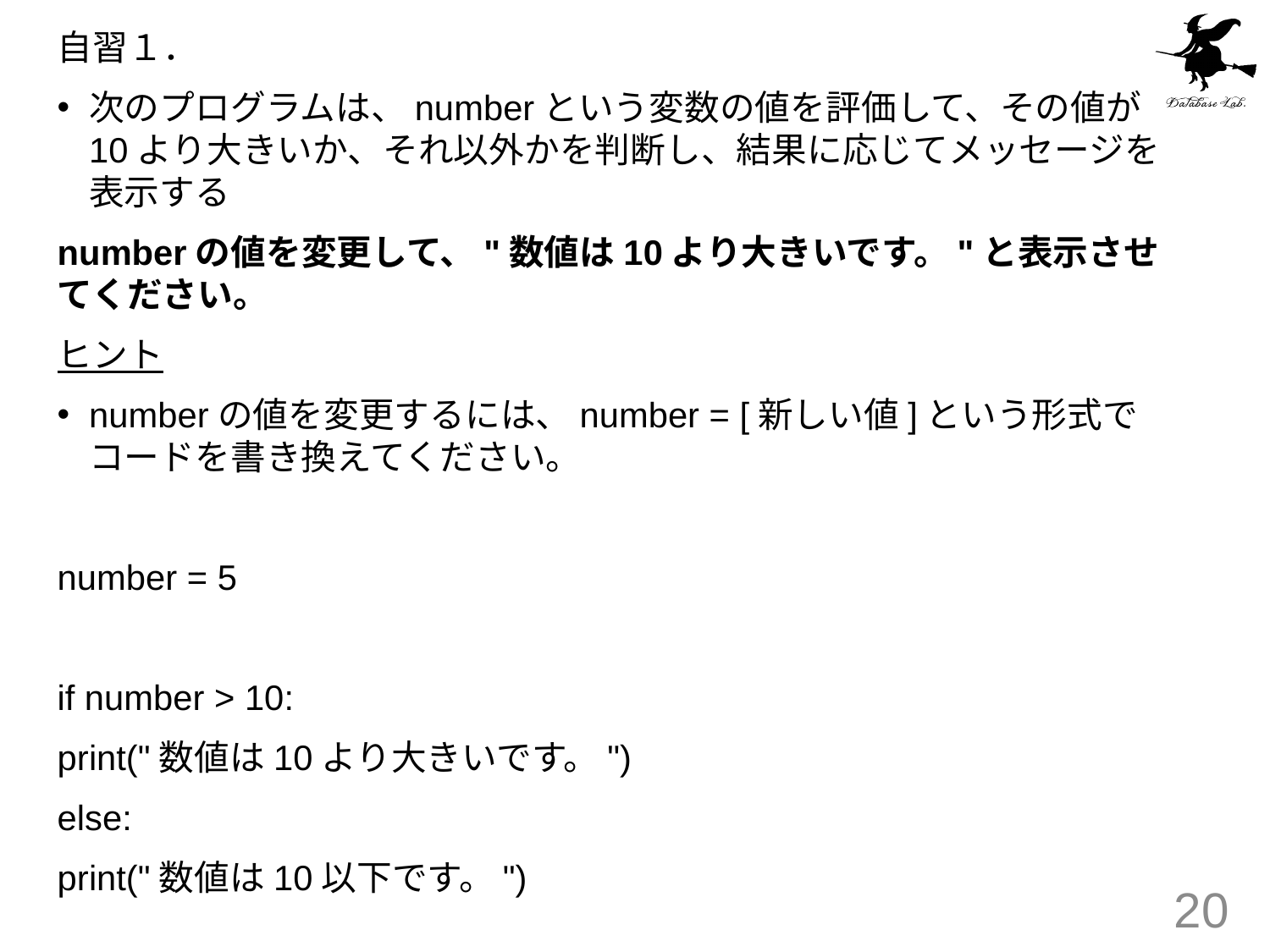

自習１．
次のプログラムは、numberという変数の値を評価して、その値が10より大きいか、それ以外かを判断し、結果に応じてメッセージを表示する
numberの値を変更して、"数値は10より大きいです。"と表示させてください。
ヒント
numberの値を変更するには、number = [新しい値]という形式でコードを書き換えてください。

number = 5

if number > 10:
print("数値は10より大きいです。")
else:
print("数値は10以下です。")
20